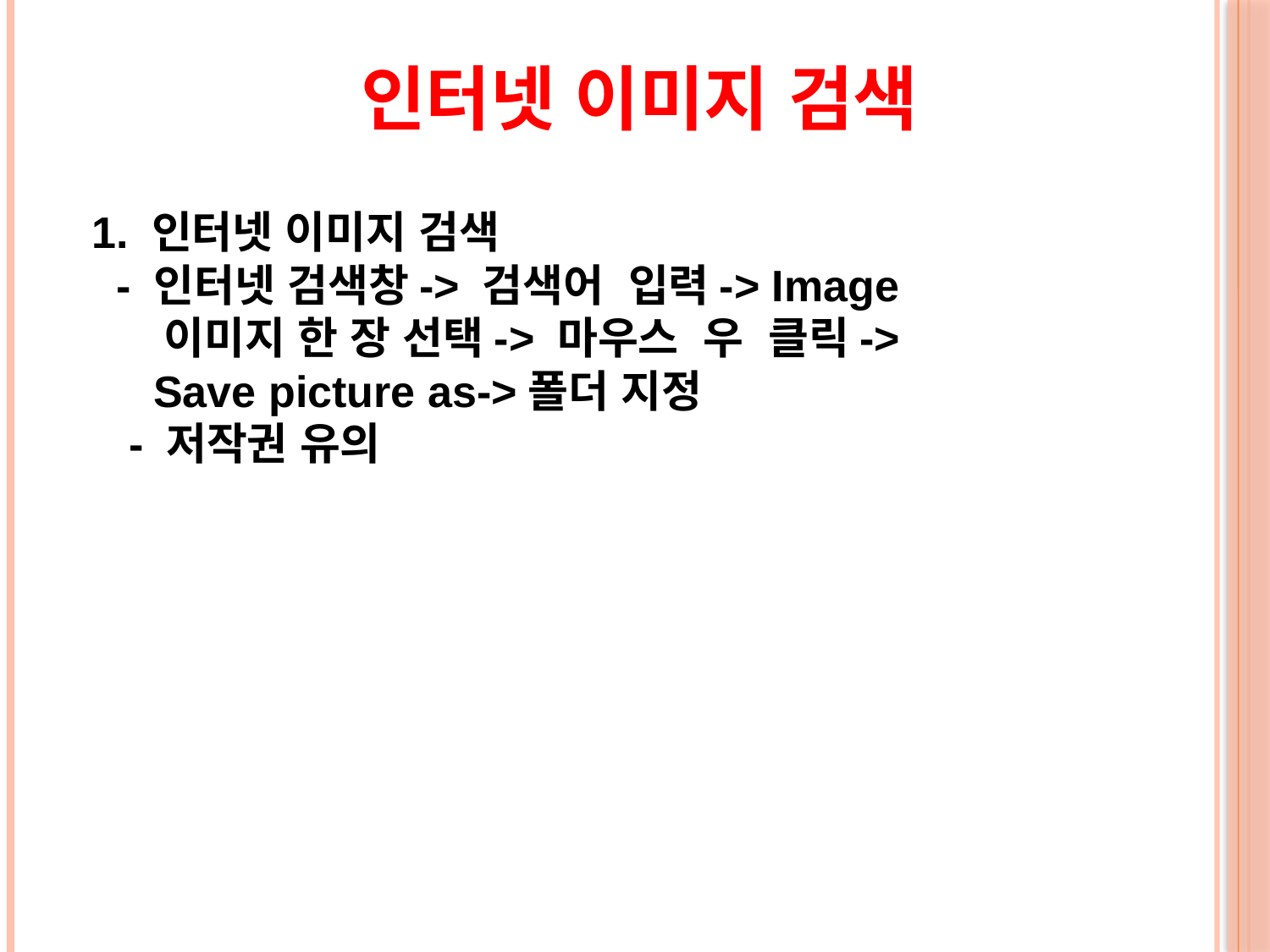

인터넷 이미지 검색
1. 인터넷 이미지 검색
  - 인터넷 검색창-> 검색어  입력-> Image
     이미지 한 장 선택-> 마우스  우  클릭->
     Save picture as->폴더 지정
   - 저작권 유의